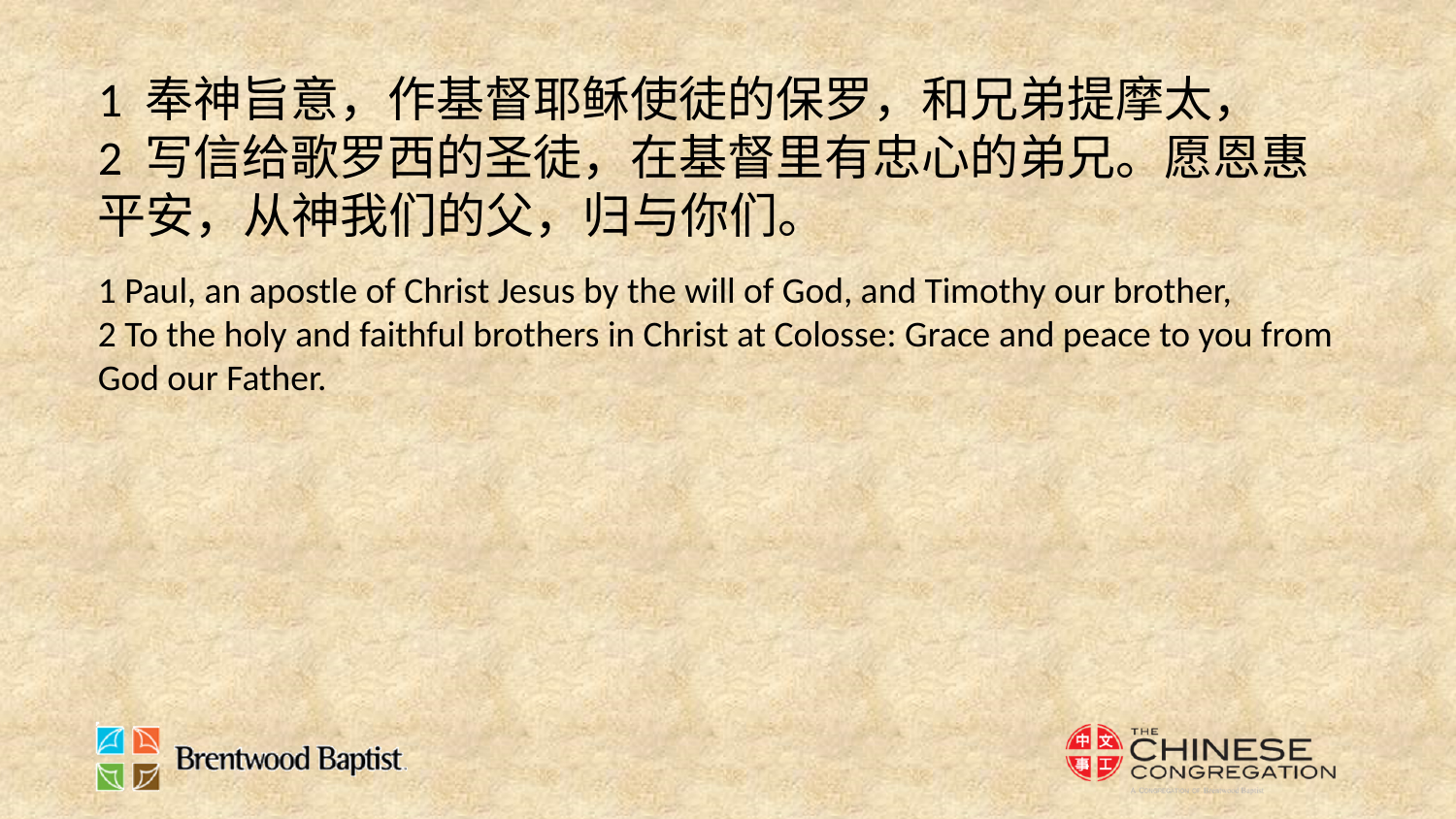

1 奉神旨意，作基督耶稣使徒的保罗，和兄弟提摩太，
2 写信给歌罗西的圣徒，在基督里有忠心的弟兄。愿恩惠平安，从神我们的父，归与你们。

1 Paul, an apostle of Christ Jesus by the will of God, and Timothy our brother,
2 To the holy and faithful brothers in Christ at Colosse: Grace and peace to you from God our Father.